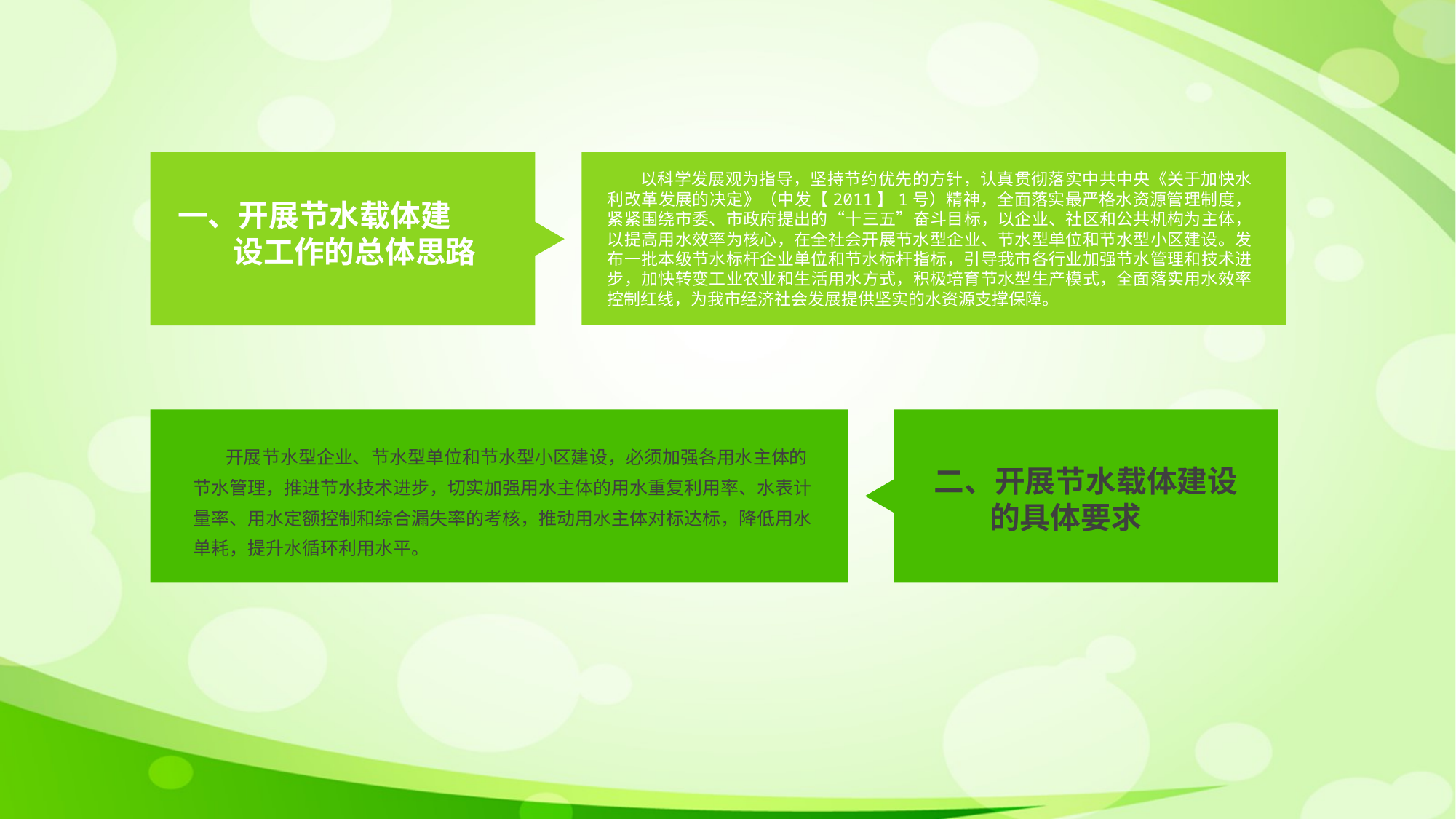

以科学发展观为指导，坚持节约优先的方针，认真贯彻落实中共中央《关于加快水利改革发展的决定》（中发【2011】1号）精神，全面落实最严格水资源管理制度，紧紧围绕市委、市政府提出的“十三五”奋斗目标，以企业、社区和公共机构为主体，以提高用水效率为核心，在全社会开展节水型企业、节水型单位和节水型小区建设。发布一批本级节水标杆企业单位和节水标杆指标，引导我市各行业加强节水管理和技术进步，加快转变工业农业和生活用水方式，积极培育节水型生产模式，全面落实用水效率控制红线，为我市经济社会发展提供坚实的水资源支撑保障。
一、开展节水载体建
       设工作的总体思路

       开展节水型企业、节水型单位和节水型小区建设，必须加强各用水主体的节水管理，推进节水技术进步，切实加强用水主体的用水重复利用率、水表计量率、用水定额控制和综合漏失率的考核，推动用水主体对标达标，降低用水单耗，提升水循环利用水平。
二、开展节水载体建设
       的具体要求